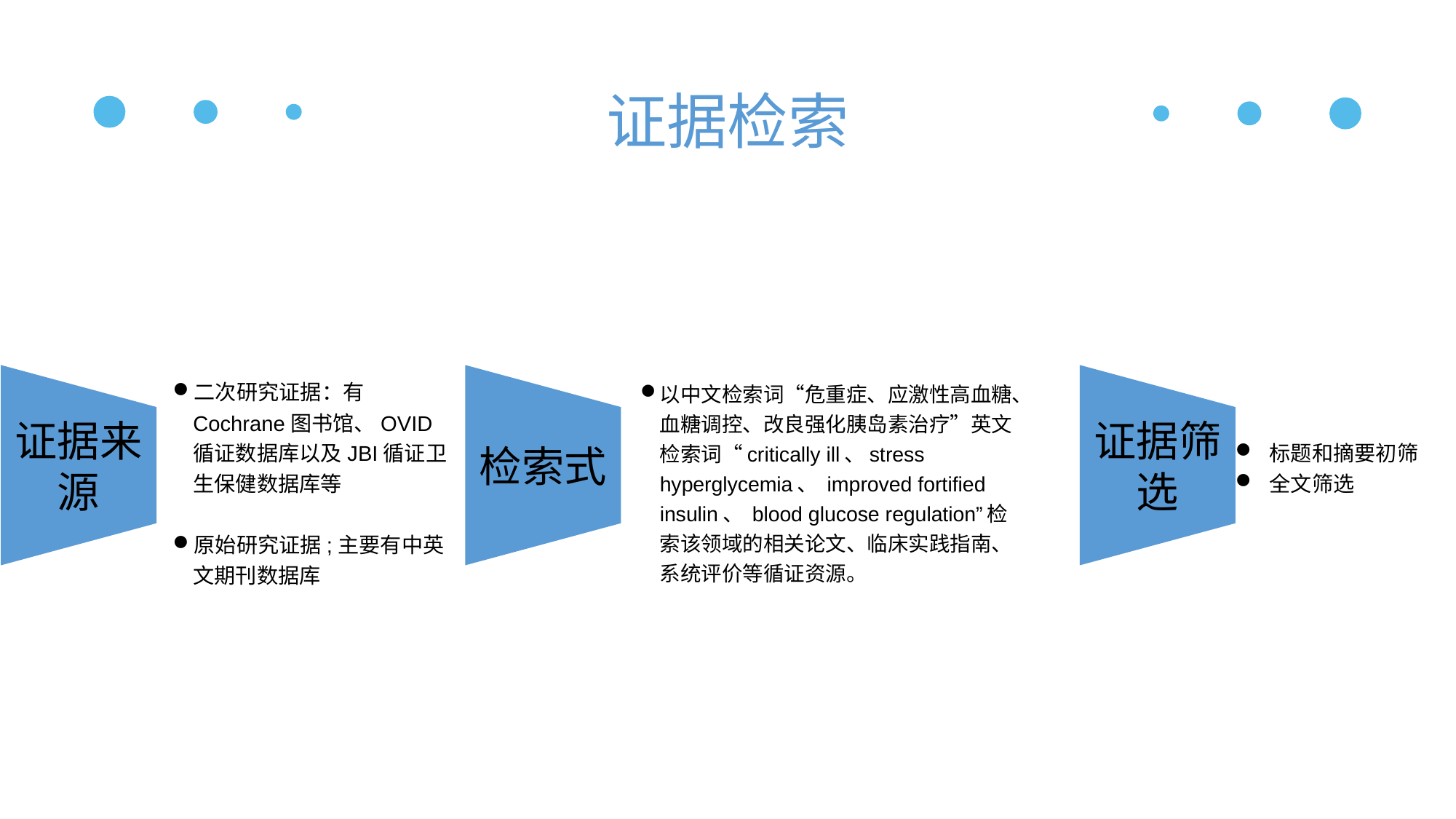

证据检索
以中文检索词“危重症、应激性高血糖、血糖调控、改良强化胰岛素治疗”英文检索词“critically ill、stress hyperglycemia、 improved fortified insulin、 blood glucose regulation”检索该领域的相关论文、临床实践指南、系统评价等循证资源。
证据来源
检索式
证据筛选
标题和摘要初筛
全文筛选
二次研究证据：有Cochrane图书馆、OVID循证数据库以及JBI循证卫生保健数据库等

原始研究证据;主要有中英文期刊数据库